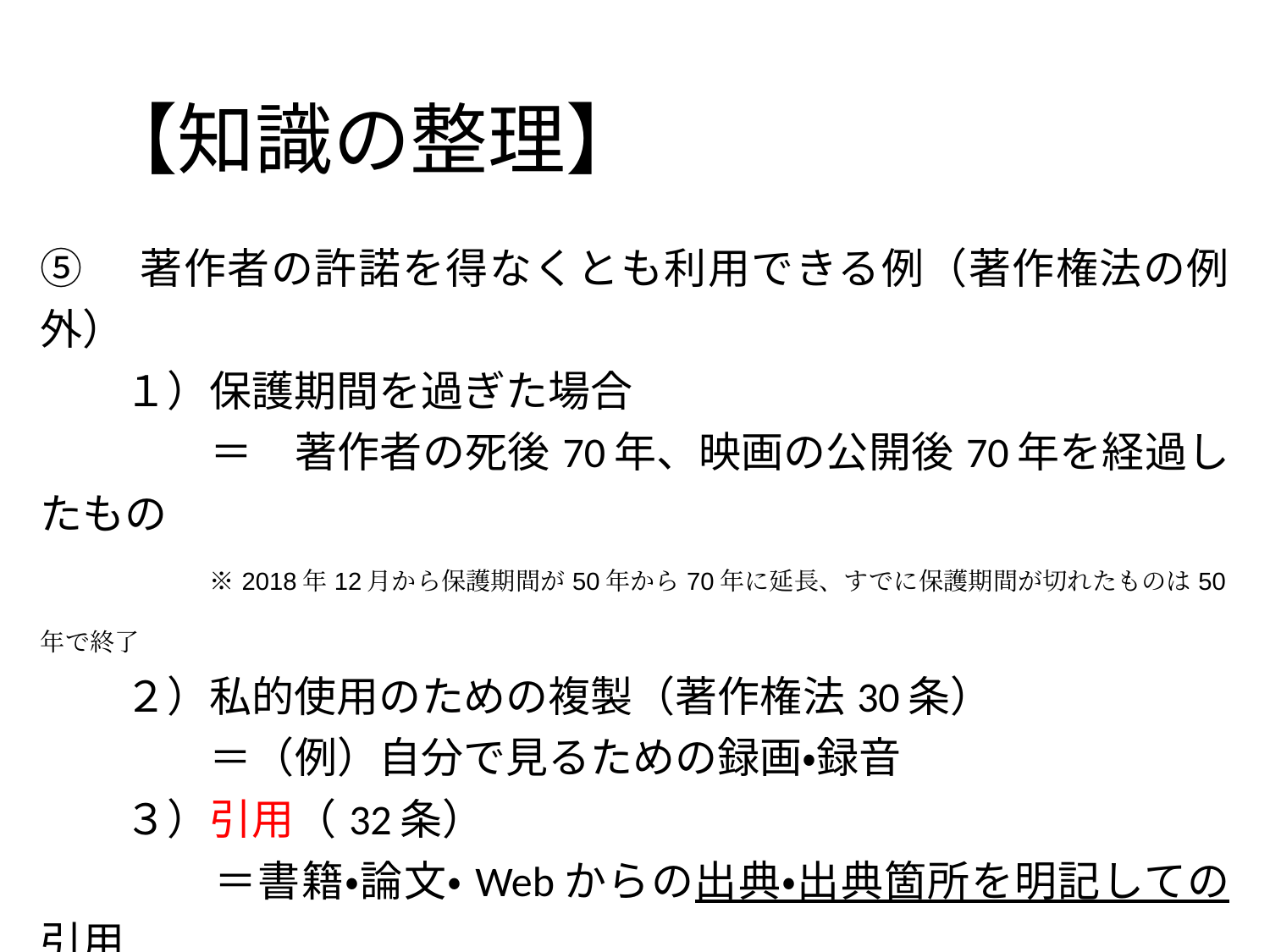

# 【知識の整理】
| ⑤　著作者の許諾を得なくとも利用できる例（著作権法の例外） |
| --- |
| １）保護期間を過ぎた場合 　　　　＝　著作者の死後70年、映画の公開後70年を経過したもの 　　　　※2018年12月から保護期間が50年から70年に延長、すでに保護期間が切れたものは50年で終了 |
| ２）私的使用のための複製（著作権法30条） 　　　　＝（例）自分で見るための録画・録音 |
| ３）引用（32条） 　　　　＝書籍・論文・Webからの出典・出典箇所を明記しての引用 |
| ４）教育機関における複製（35条） 　　　　＝（例）学校での新聞記事や小説の一部のコピー |
| ５）非営利目的での演奏（38条） 　　　　＝（例）文化祭での演奏・演劇 |